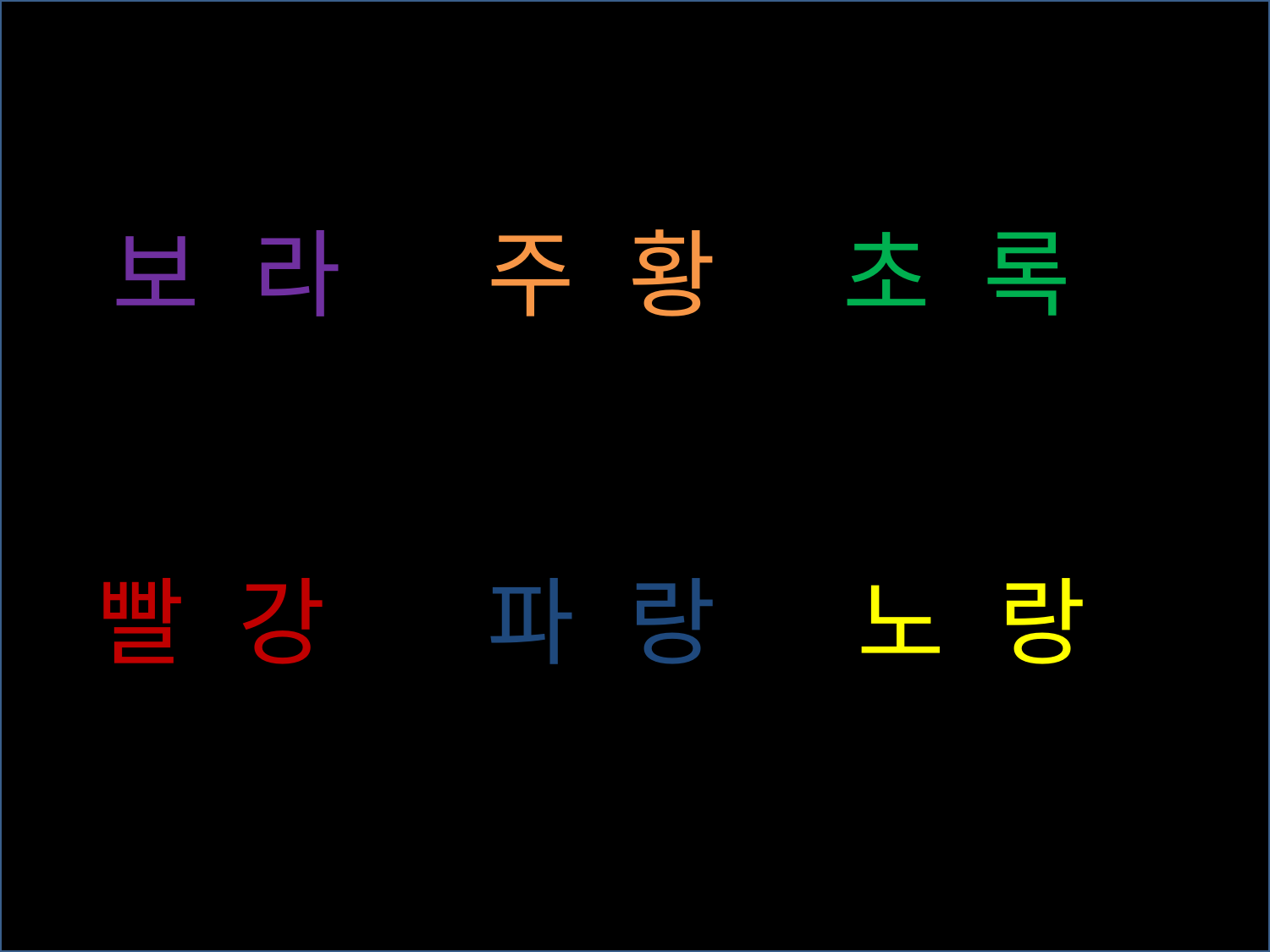

보  라
주  황
초  록
빨  강
파  랑
노  랑